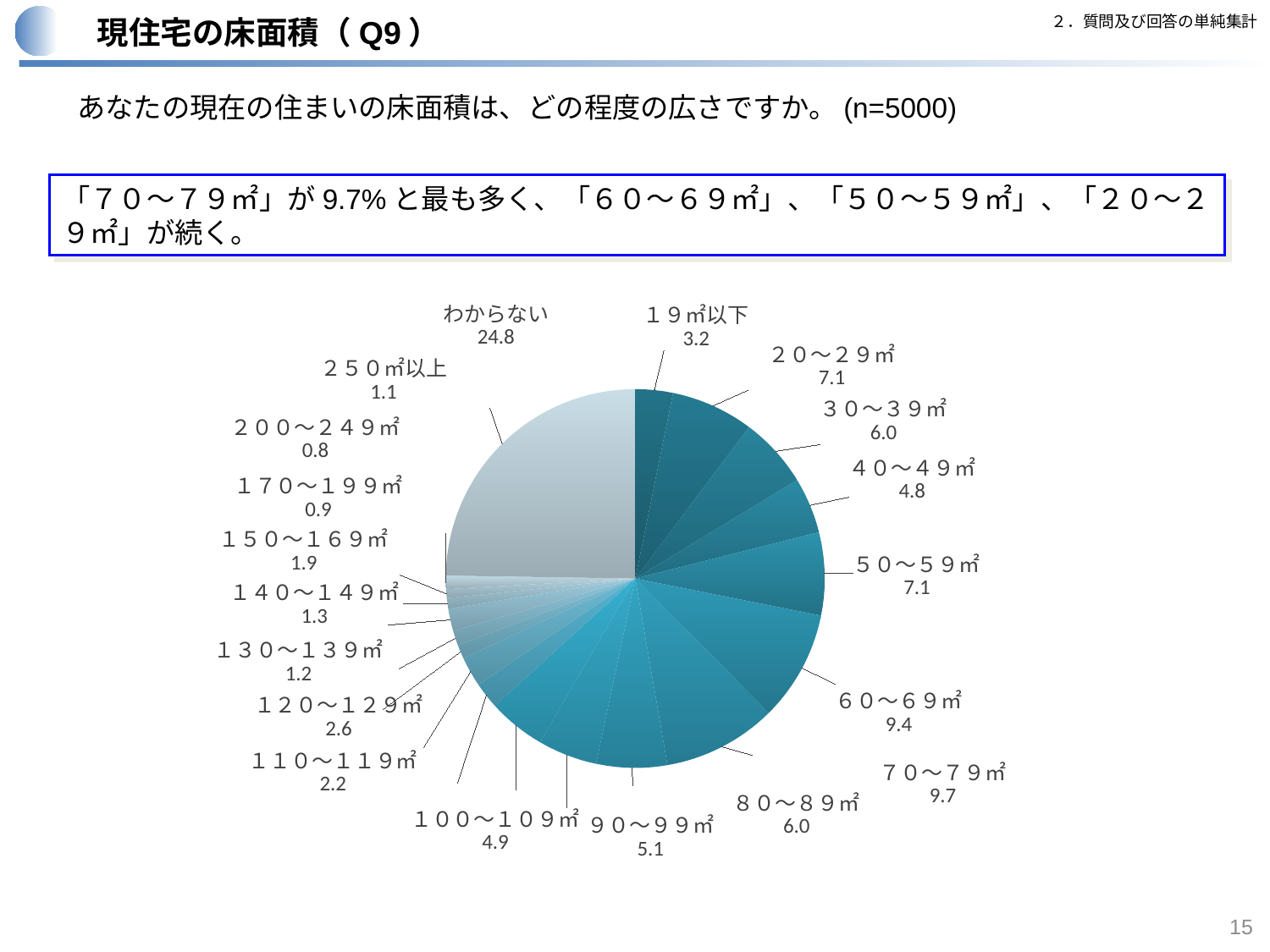

２．質問及び回答の単純集計

現住宅の床面積（Q9）

あなたの現在の住まいの床面積は、どの程度の広さですか。(n=5000)
「７０～７９㎡」が9.7%と最も多く、「６０～６９㎡」、「５０～５９㎡」、「２０～２９㎡」が続く。

### Chart

| Category |  |
|---|---|
| １９㎡以下 | 3.2 |
| ２０～２９㎡ | 7.06 |
| ３０～３９㎡ | 6.04 |
| ４０～４９㎡ | 4.76 |
| ５０～５９㎡ | 7.08 |
| ６０～６９㎡ | 9.42 |
| ７０～７９㎡ | 9.72 |
| ８０～８９㎡ | 6.04 |
| ９０～９９㎡ | 5.06 |
| １００～１０９㎡ | 4.9 |
| １１０～１１９㎡ | 2.24 |
| １２０～１２９㎡ | 2.56 |
| １３０～１３９㎡ | 1.18 |
| １４０～１４９㎡ | 1.28 |
| １５０～１６９㎡ | 1.9 |
| １７０～１９９㎡ | 0.9 |
| ２００～２４９㎡ | 0.76 |
| ２５０㎡以上 | 1.14 |
| わからない | 24.76 |
15